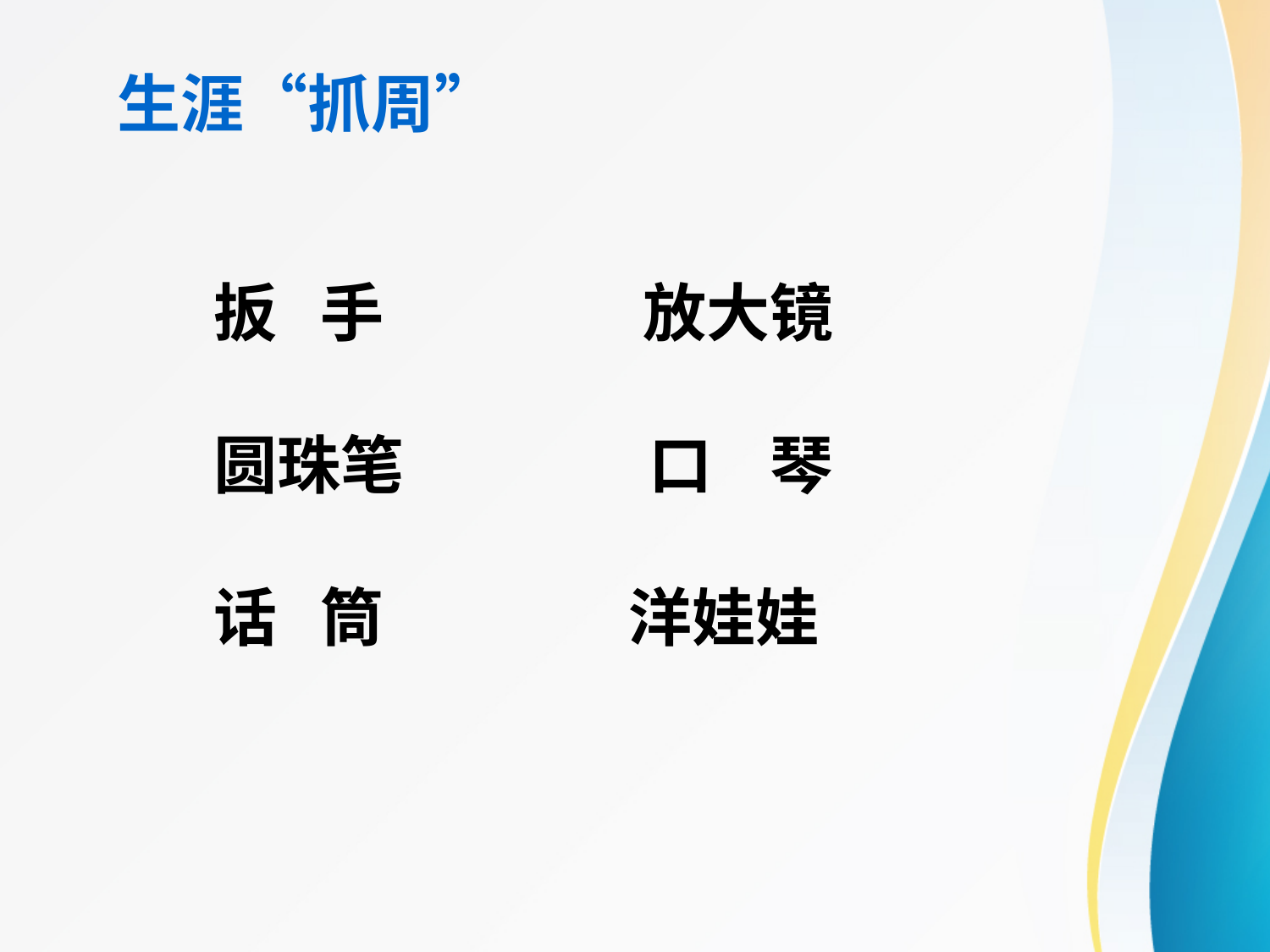

生涯“抓周”
扳   手                  放大镜
圆珠笔                 口    琴
话   筒                 洋娃娃